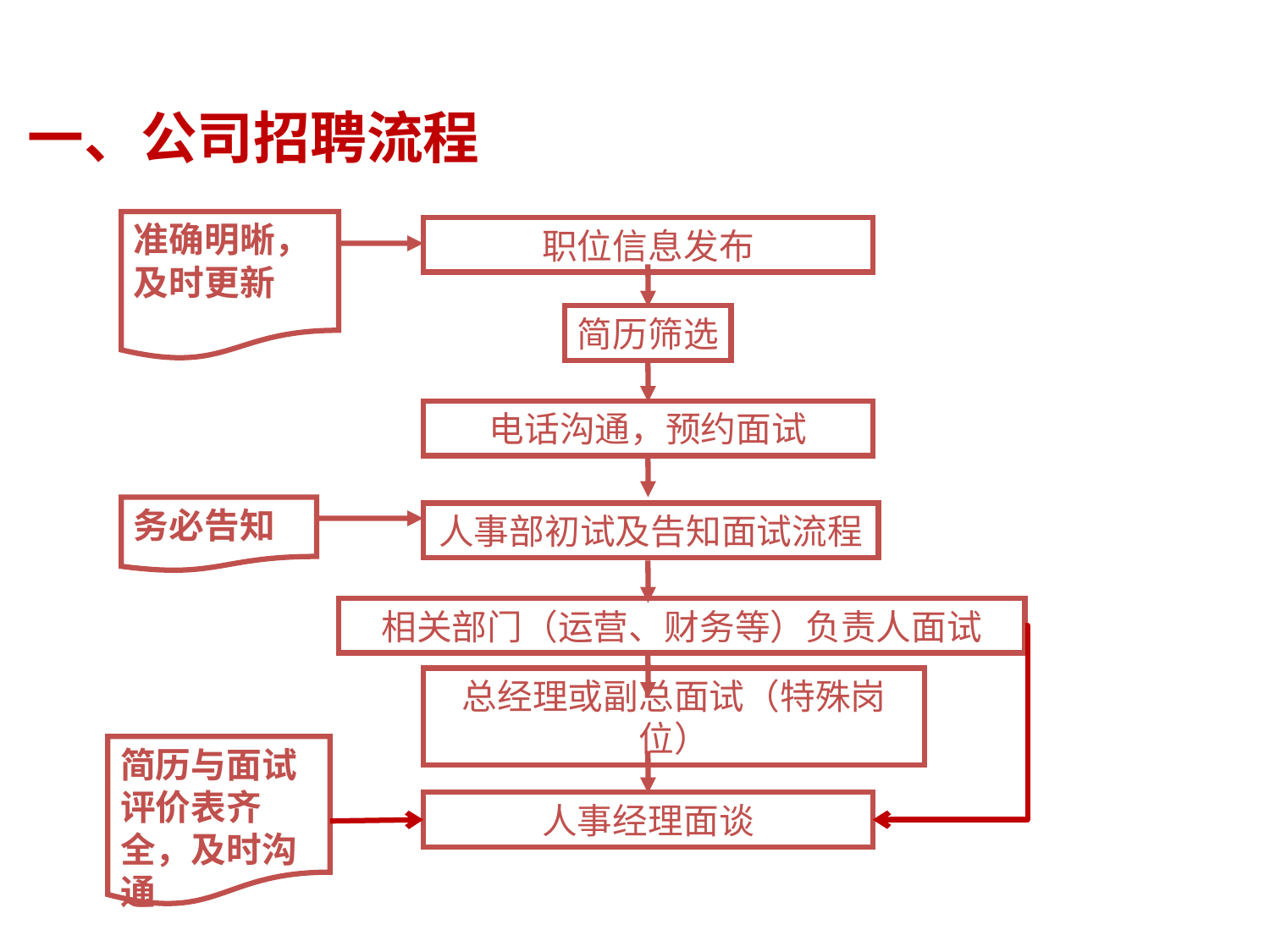

一、公司招聘流程
准确明晰，及时更新
职位信息发布

简历筛选

电话沟通，预约面试

务必告知
人事部初试及告知面试流程

相关部门（运营、财务等）负责人面试

总经理或副总面试（特殊岗位）
简历与面试评价表齐全，及时沟通

人事经理面谈